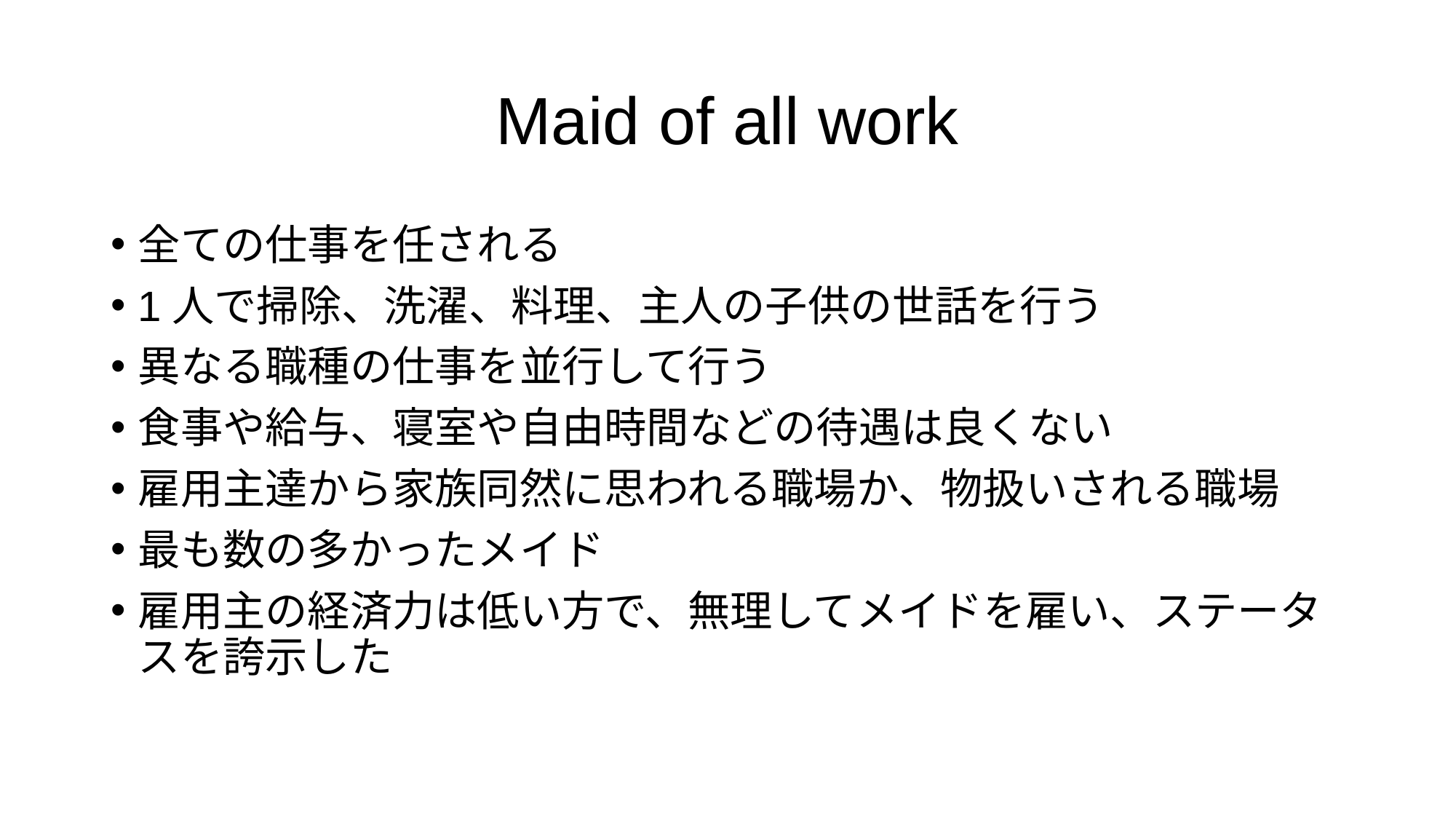

# Maid of all work
全ての仕事を任される
1人で掃除、洗濯、料理、主人の子供の世話を行う
異なる職種の仕事を並行して行う
食事や給与、寝室や自由時間などの待遇は良くない
雇用主達から家族同然に思われる職場か、物扱いされる職場
最も数の多かったメイド
雇用主の経済力は低い方で、無理してメイドを雇い、ステータスを誇示した